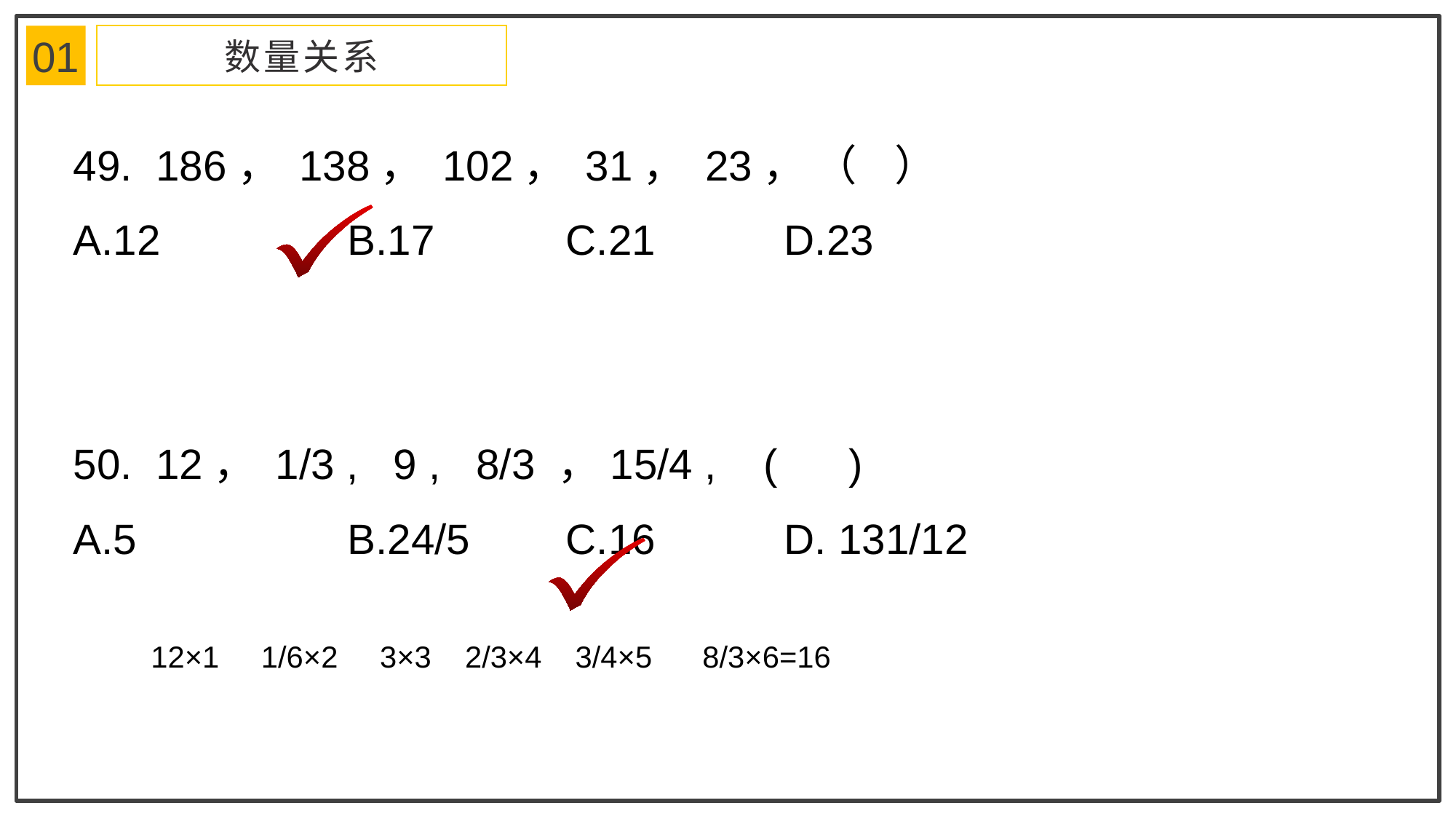

01
数量关系
49.  186， 138， 102， 31， 23， （    ）
A.12		B.17		C.21		D.23

50.  12， 1/3 ,   9 ,   8/3 ，15/4 ,    (      )
A.5		B.24/5	C.16		D. 131/12

12×1     1/6×2     3×3    2/3×4    3/4×5      8/3×6=16